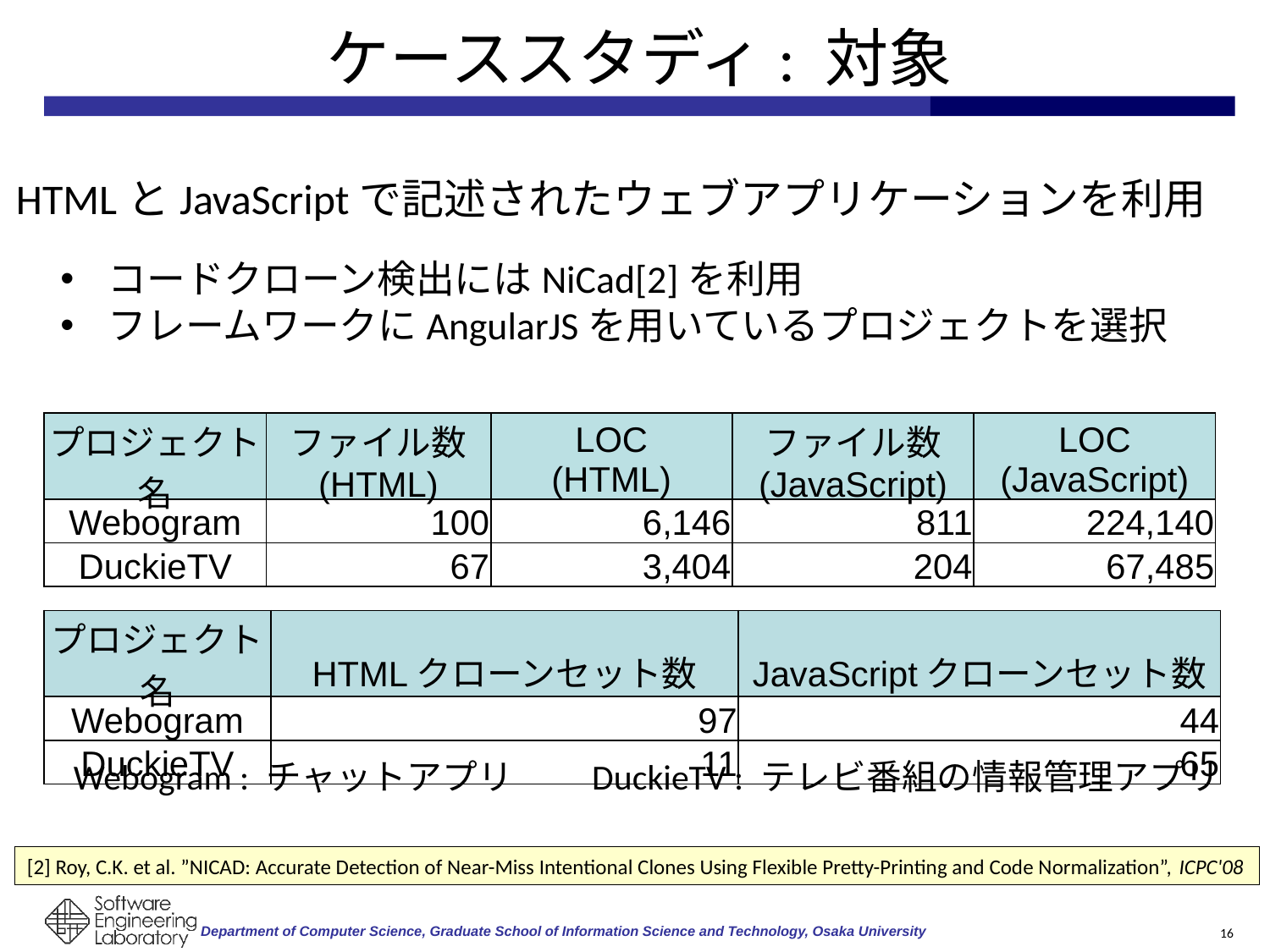

# ケーススタディ: 対象
HTMLとJavaScriptで記述されたウェブアプリケーションを利用
コードクローン検出にはNiCad[2]を利用
フレームワークにAngularJSを用いているプロジェクトを選択
| プロジェクト名 | ファイル数 (HTML) | LOC (HTML) | ファイル数 (JavaScript) | LOC (JavaScript) |
| --- | --- | --- | --- | --- |
| Webogram | 100 | 6,146 | 811 | 224,140 |
| DuckieTV | 67 | 3,404 | 204 | 67,485 |
| プロジェクト名 | HTMLクローンセット数 | JavaScriptクローンセット数 |
| --- | --- | --- |
| Webogram | 97 | 44 |
| DuckieTV | 11 | 65 |
Webogram : チャットアプリ         DuckieTV : テレビ番組の情報管理アプリ
[2] Roy, C.K. et al. ”NICAD: Accurate Detection of Near-Miss Intentional Clones Using Flexible Pretty-Printing and Code Normalization”, ICPC'08
16